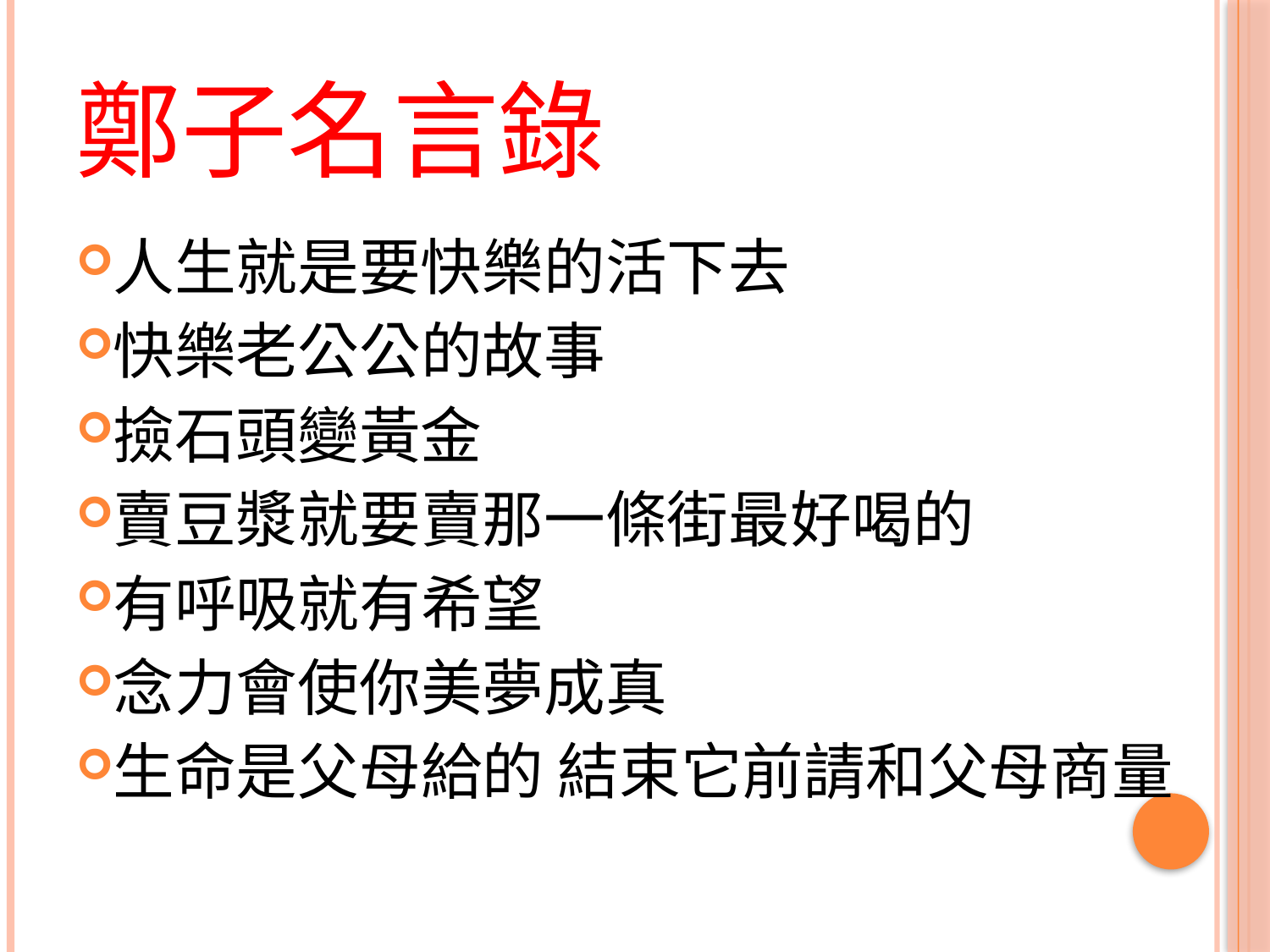

# 鄭子名言錄
人生就是要快樂的活下去
快樂老公公的故事
撿石頭變黃金
賣豆漿就要賣那一條街最好喝的
有呼吸就有希望
念力會使你美夢成真
生命是父母給的 結束它前請和父母商量